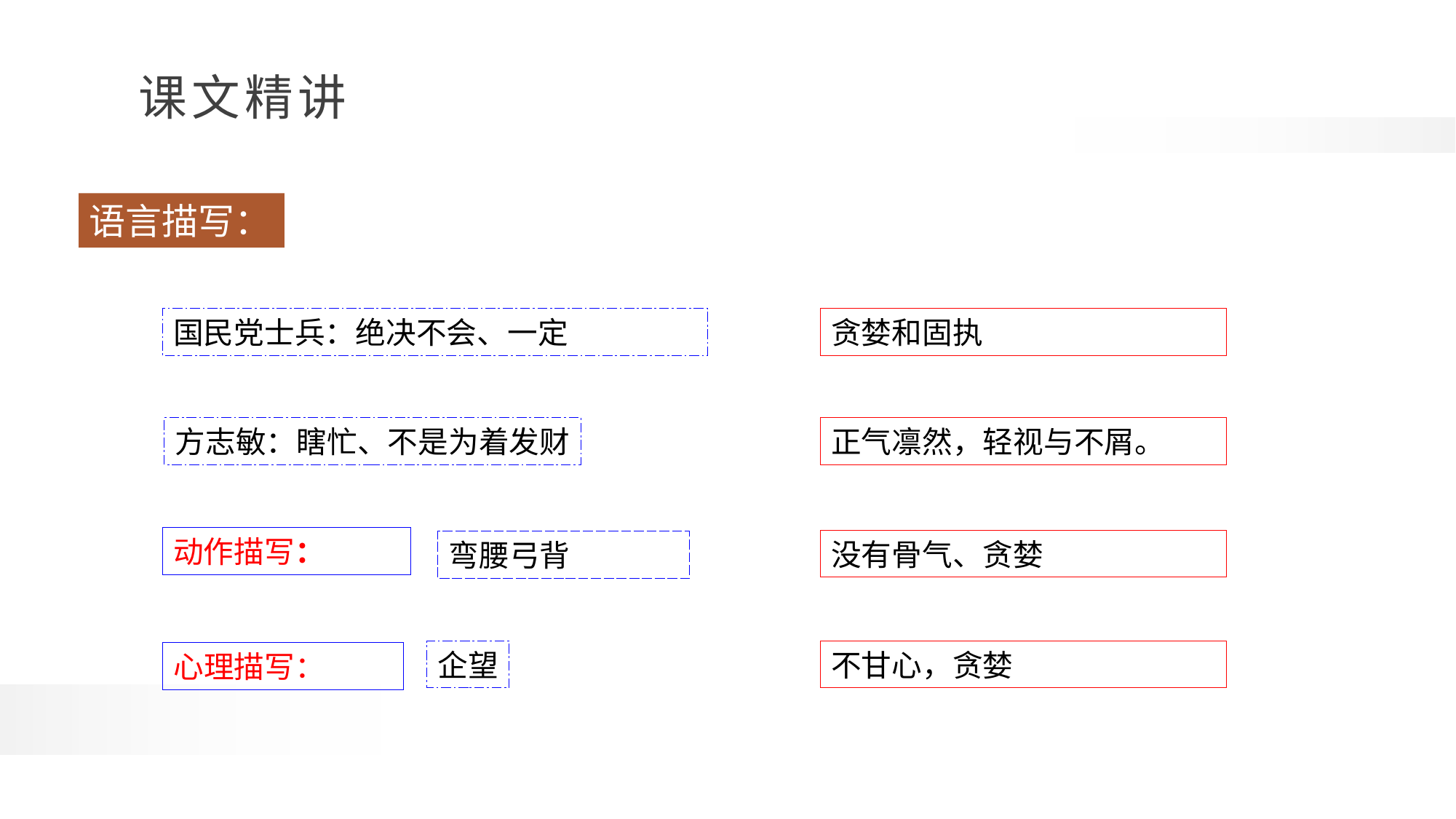

语言描写：
国民党士兵：绝决不会、一定
贪婪和固执
方志敏：瞎忙、不是为着发财
正气凛然，轻视与不屑。
动作描写：
没有骨气、贪婪
弯腰弓背
企望
不甘心，贪婪
心理描写：